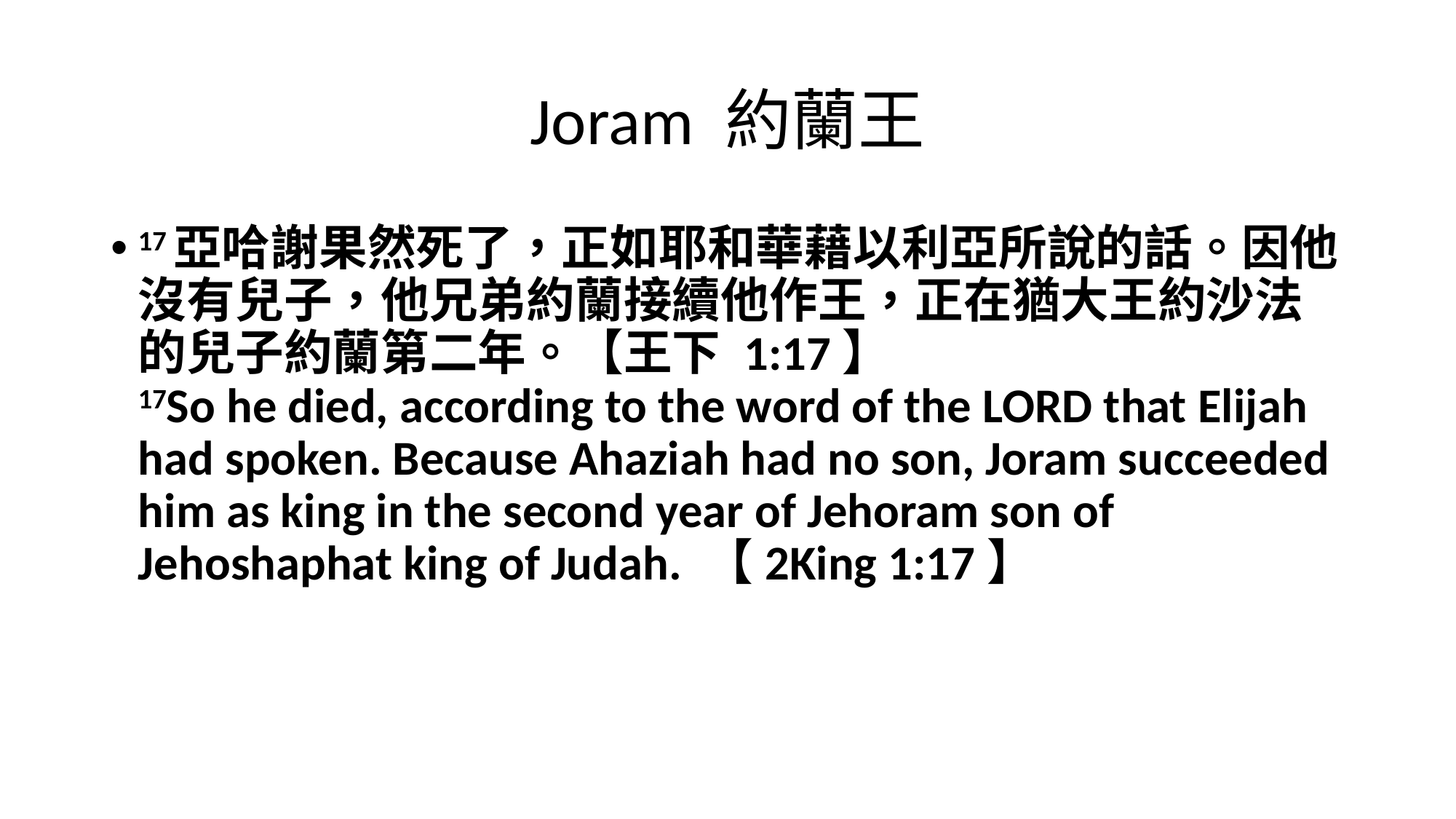

# Joram 約蘭王
17亞哈謝果然死了，正如耶和華藉以利亞所說的話。因他沒有兒子，他兄弟約蘭接續他作王，正在猶大王約沙法的兒子約蘭第二年。【王下 1:17】
17So he died, according to the word of the LORD that Elijah had spoken. Because Ahaziah had no son, Joram succeeded him as king in the second year of Jehoram son of Jehoshaphat king of Judah. 【2King 1:17】